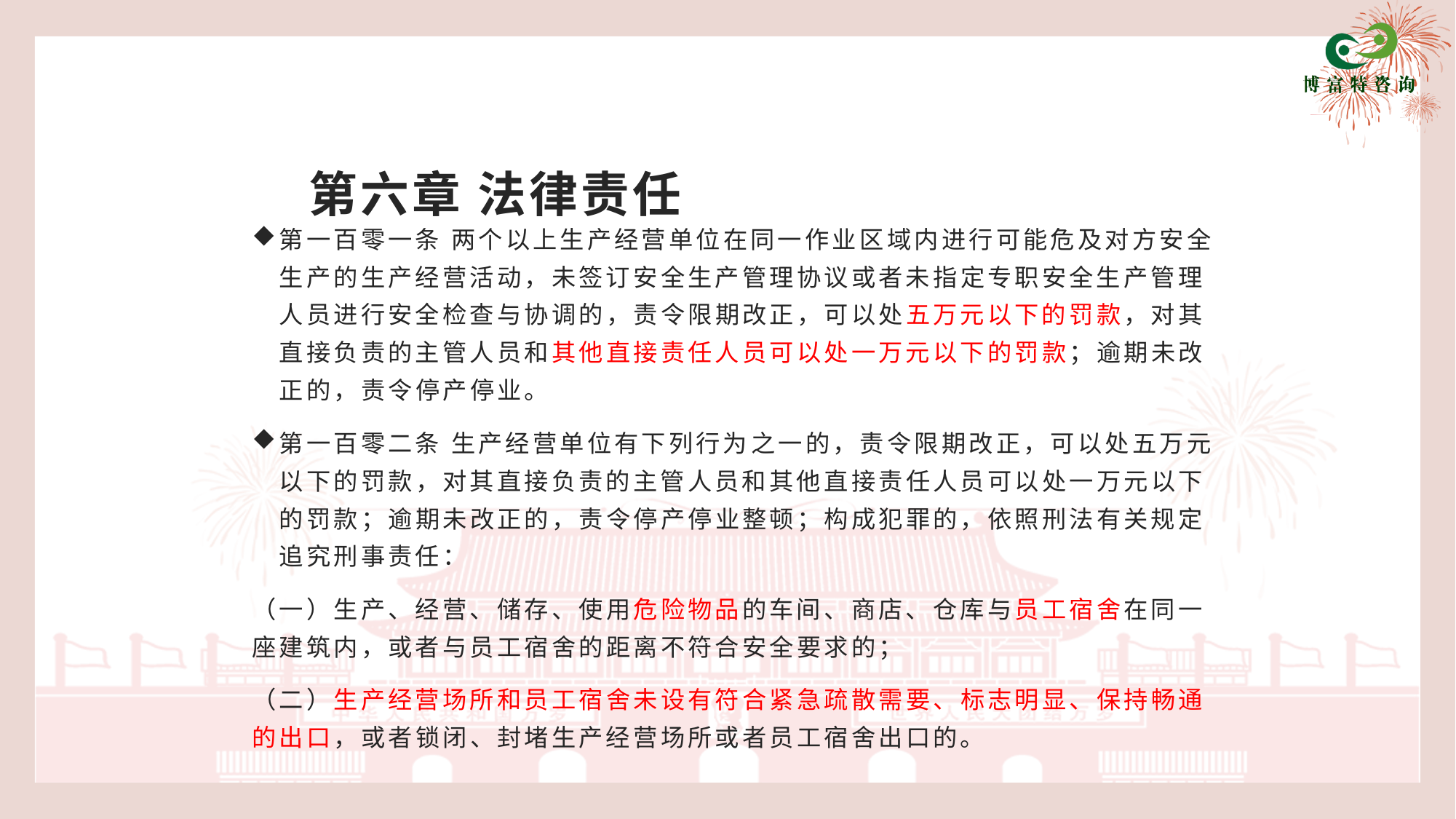

# 第六章 法律责任
第一百零一条 两个以上生产经营单位在同一作业区域内进行可能危及对方安全生产的生产经营活动，未签订安全生产管理协议或者未指定专职安全生产管理人员进行安全检查与协调的，责令限期改正，可以处五万元以下的罚款，对其直接负责的主管人员和其他直接责任人员可以处一万元以下的罚款；逾期未改正的，责令停产停业。
第一百零二条 生产经营单位有下列行为之一的，责令限期改正，可以处五万元以下的罚款，对其直接负责的主管人员和其他直接责任人员可以处一万元以下的罚款；逾期未改正的，责令停产停业整顿；构成犯罪的，依照刑法有关规定追究刑事责任：
（一）生产、经营、储存、使用危险物品的车间、商店、仓库与员工宿舍在同一座建筑内，或者与员工宿舍的距离不符合安全要求的；
（二）生产经营场所和员工宿舍未设有符合紧急疏散需要、标志明显、保持畅通的出口，或者锁闭、封堵生产经营场所或者员工宿舍出口的。